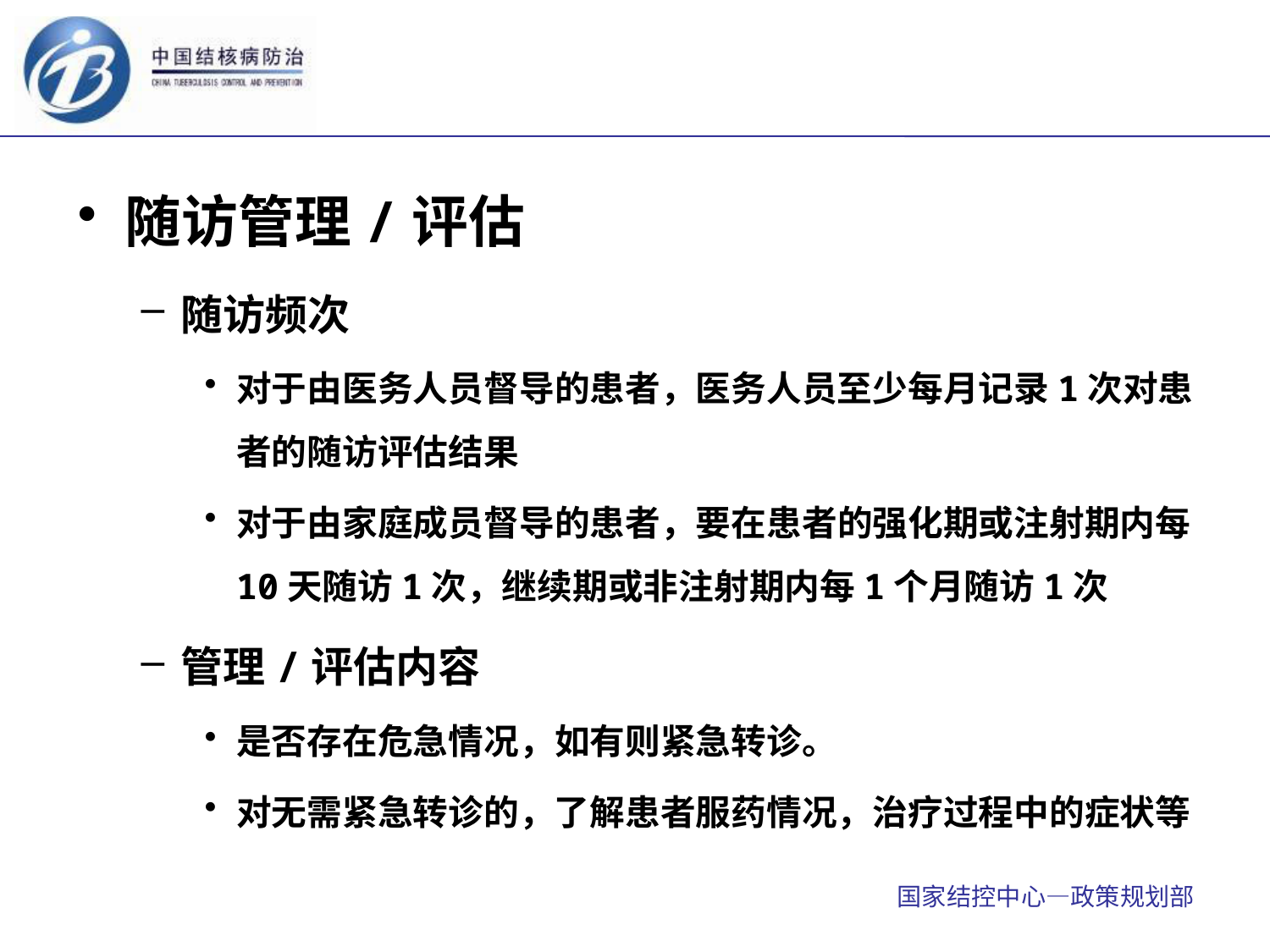

随访管理/评估
随访频次
对于由医务人员督导的患者，医务人员至少每月记录1次对患者的随访评估结果
对于由家庭成员督导的患者，要在患者的强化期或注射期内每10天随访1次，继续期或非注射期内每1个月随访1次
管理/评估内容
是否存在危急情况，如有则紧急转诊。
对无需紧急转诊的，了解患者服药情况，治疗过程中的症状等